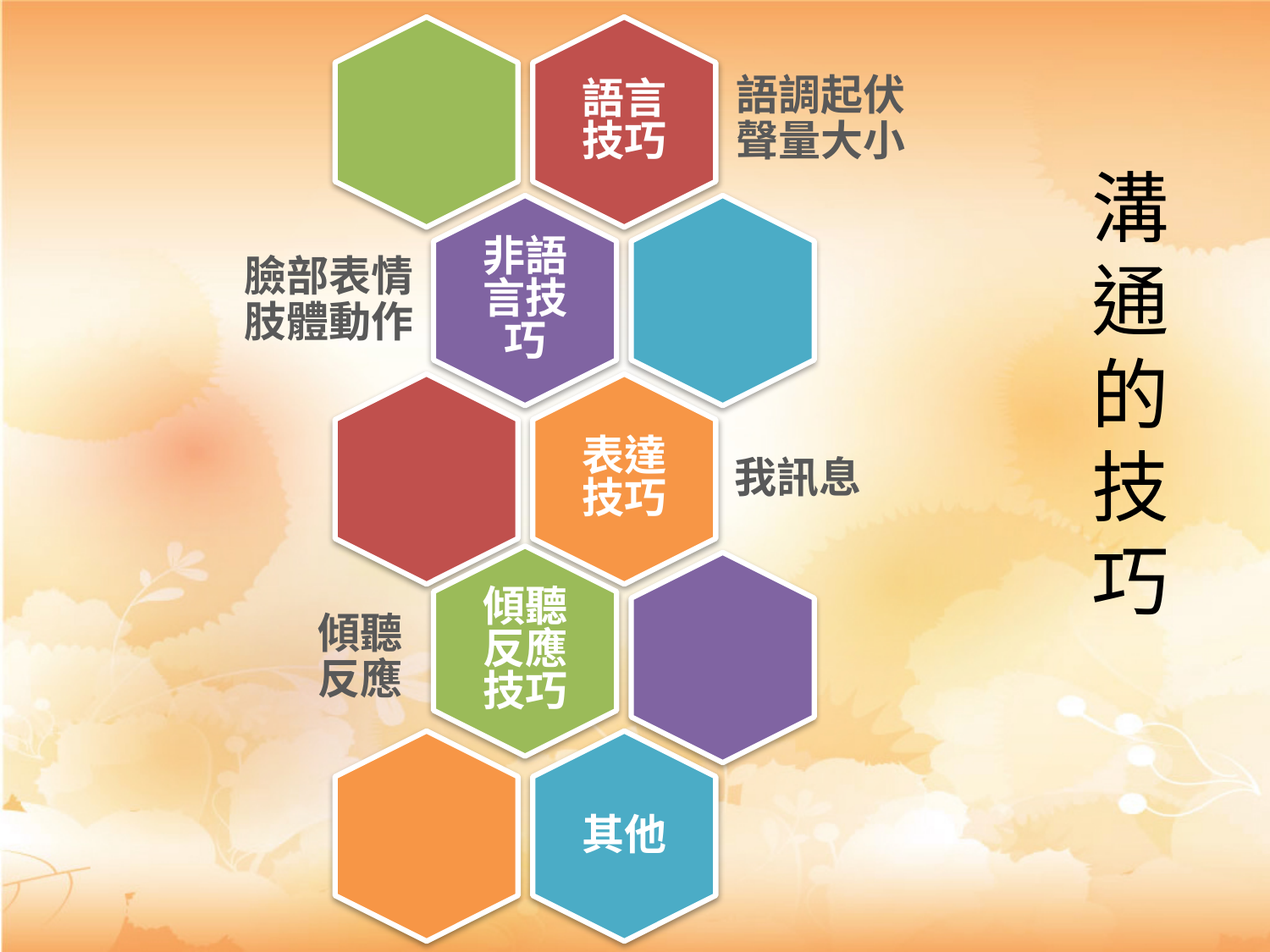

語言技巧
# 溝通的技巧
語調起伏聲量大小
非語言技巧

臉部表情肢體動作

表達技巧
我訊息
傾聽反應技巧

傾聽反應

其他